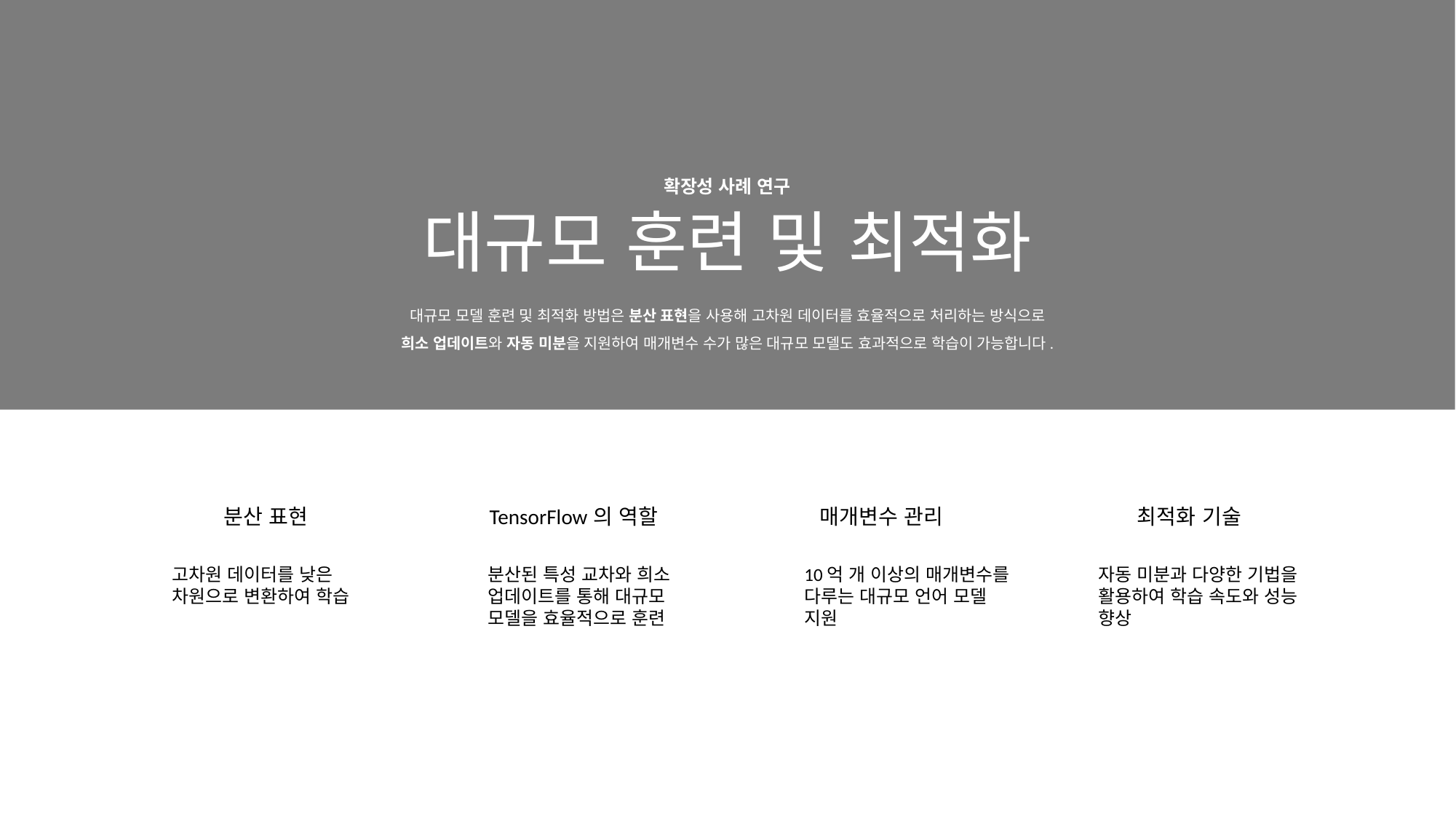

확장성 사례 연구
대규모 훈련 및 최적화
대규모 모델 훈련 및 최적화 방법은 분산 표현을 사용해 고차원 데이터를 효율적으로 처리하는 방식으로
희소 업데이트와 자동 미분을 지원하여 매개변수 수가 많은 대규모 모델도 효과적으로 학습이 가능합니다.
분산 표현
매개변수 관리
TensorFlow의 역할
최적화 기술
분산된 특성 교차와 희소 업데이트를 통해 대규모 모델을 효율적으로 훈련
고차원 데이터를 낮은 차원으로 변환하여 학습
10억 개 이상의 매개변수를 다루는 대규모 언어 모델 지원
자동 미분과 다양한 기법을 활용하여 학습 속도와 성능 향상